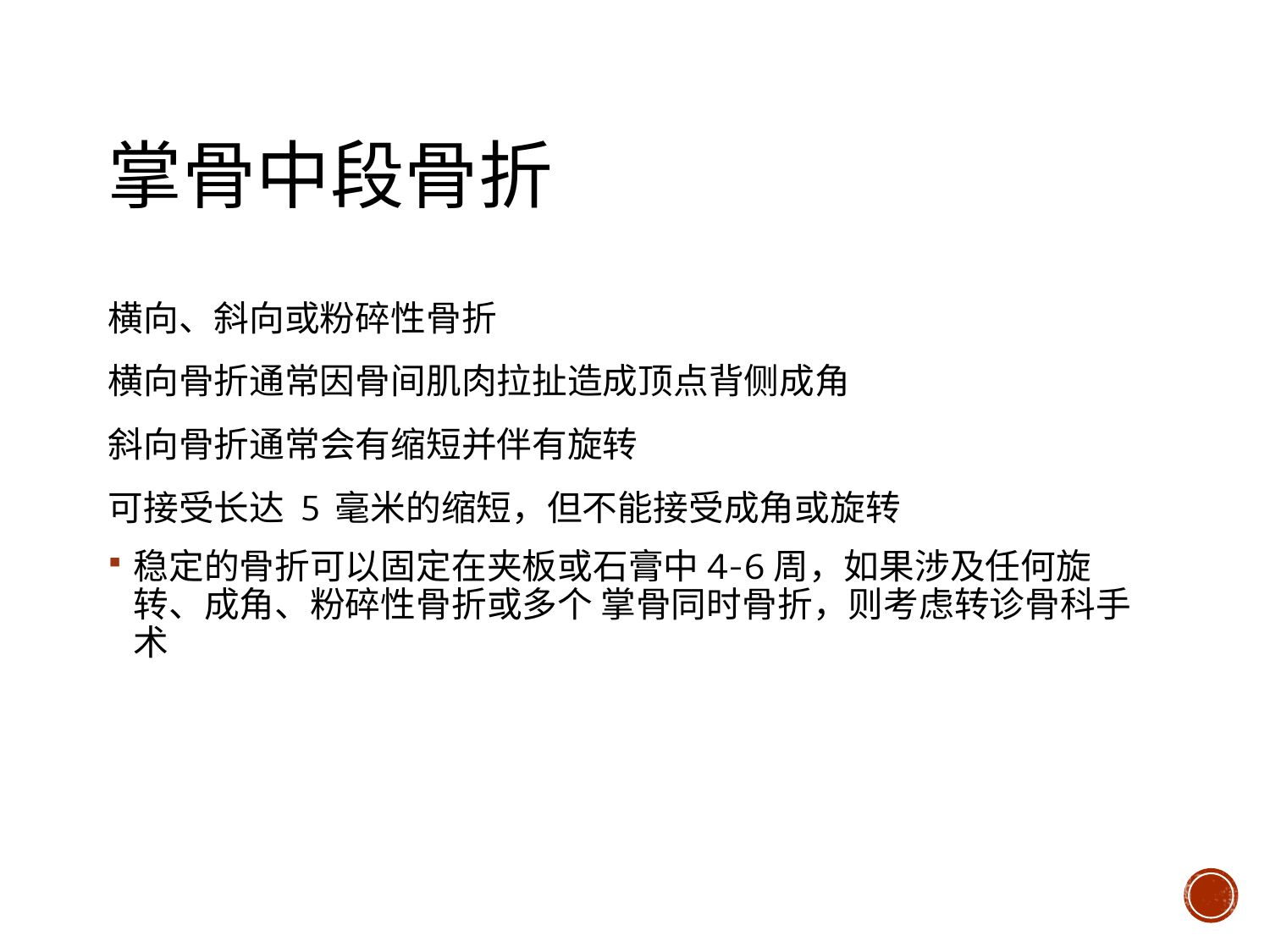

# 掌骨中段骨折
横向、斜向或粉碎性骨折
横向骨折通常因骨间肌肉拉扯造成顶点背侧成角
斜向骨折通常会有缩短并伴有旋转
可接受长达 5 毫米的缩短，但不能接受成角或旋转
稳定的骨折可以固定在夹板或石膏中4-6周，如果涉及任何旋转、成角、粉碎性骨折或多个 掌骨同时骨折，则考虑转诊骨科手术